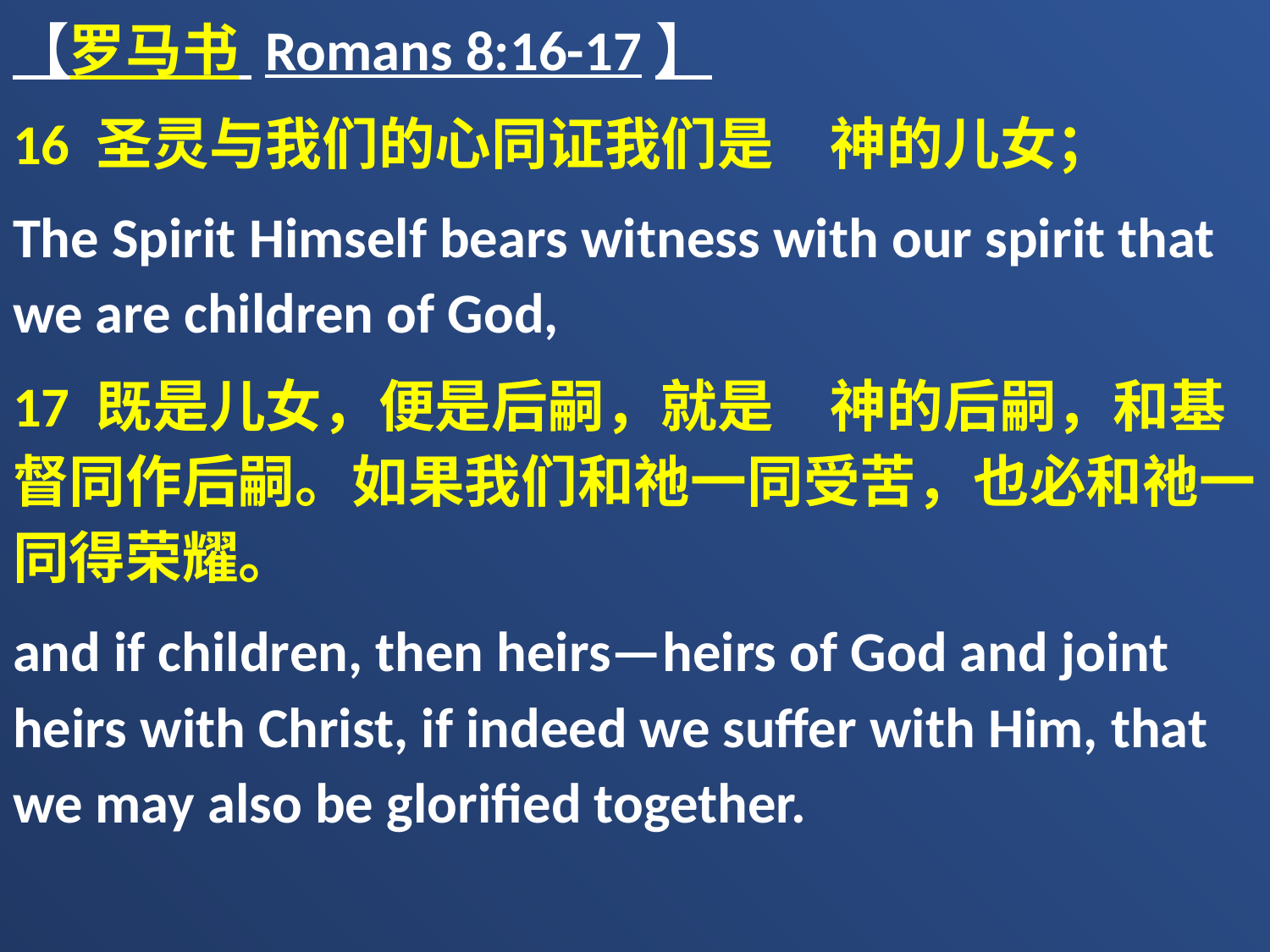

【罗马书 Romans 8:16-17】
16 圣灵与我们的心同证我们是　神的儿女；
The Spirit Himself bears witness with our spirit that we are children of God,
17 既是儿女，便是后嗣，就是　神的后嗣，和基督同作后嗣。如果我们和祂一同受苦，也必和祂一同得荣耀。
and if children, then heirs—heirs of God and joint heirs with Christ, if indeed we suffer with Him, that we may also be glorified together.